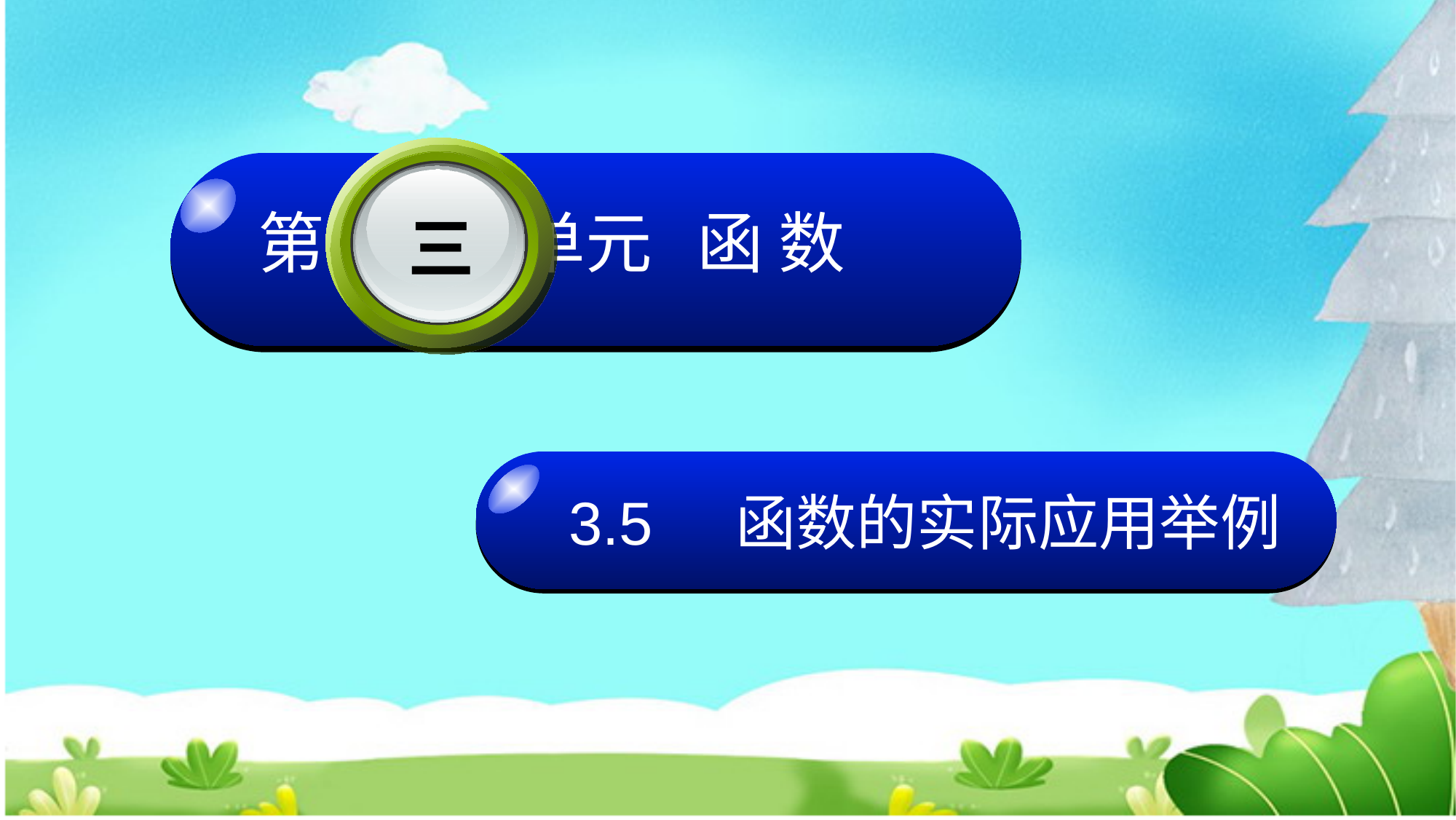

三

第             单元   函 数

3.5    函数的实际应用举例